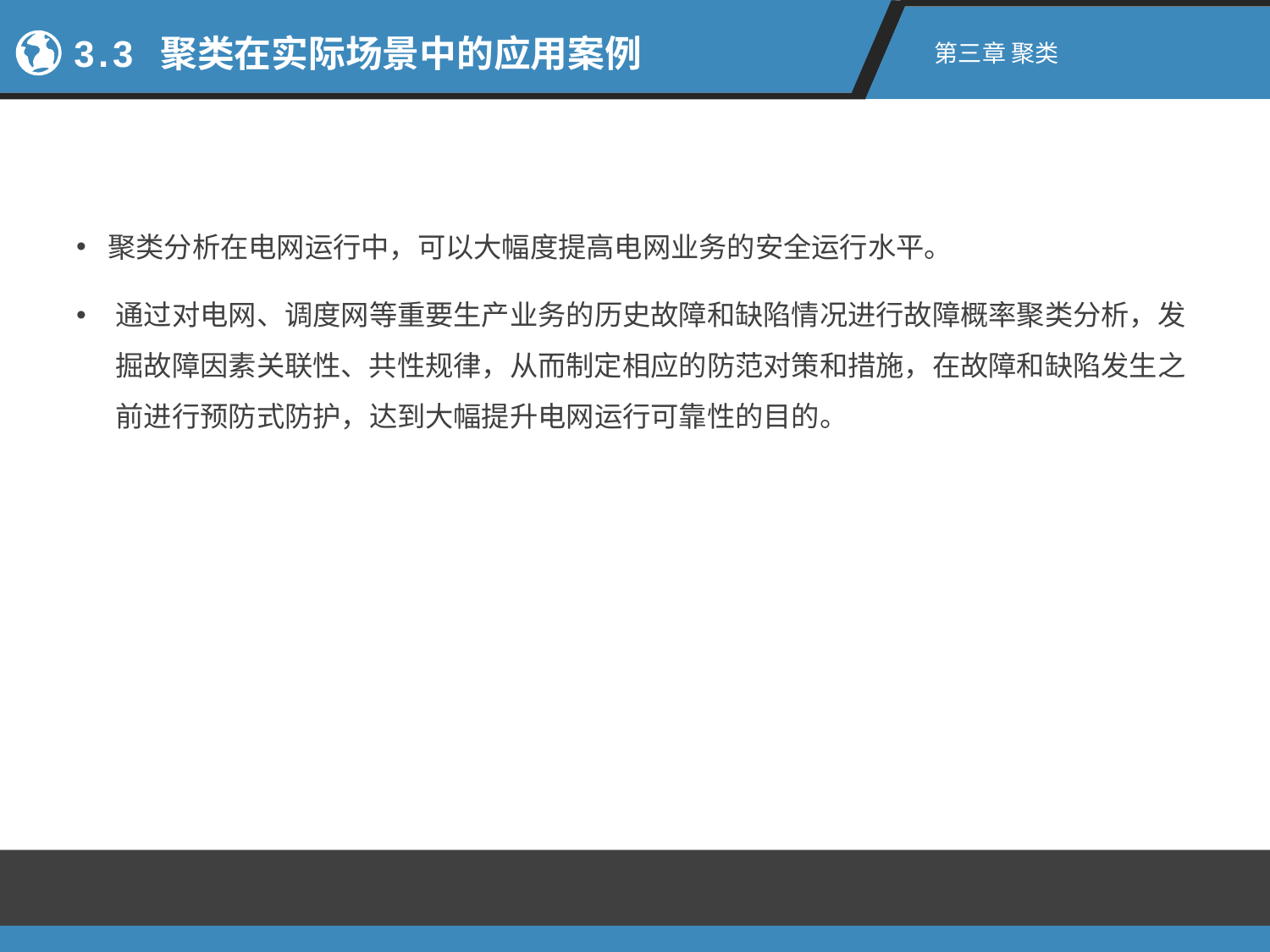

3.3 聚类在实际场景中的应用案例

第三章 聚类
聚类分析在电网运行中，可以大幅度提高电网业务的安全运行水平。
通过对电网、调度网等重要生产业务的历史故障和缺陷情况进行故障概率聚类分析，发掘故障因素关联性、共性规律，从而制定相应的防范对策和措施，在故障和缺陷发生之前进行预防式防护，达到大幅提升电网运行可靠性的目的。